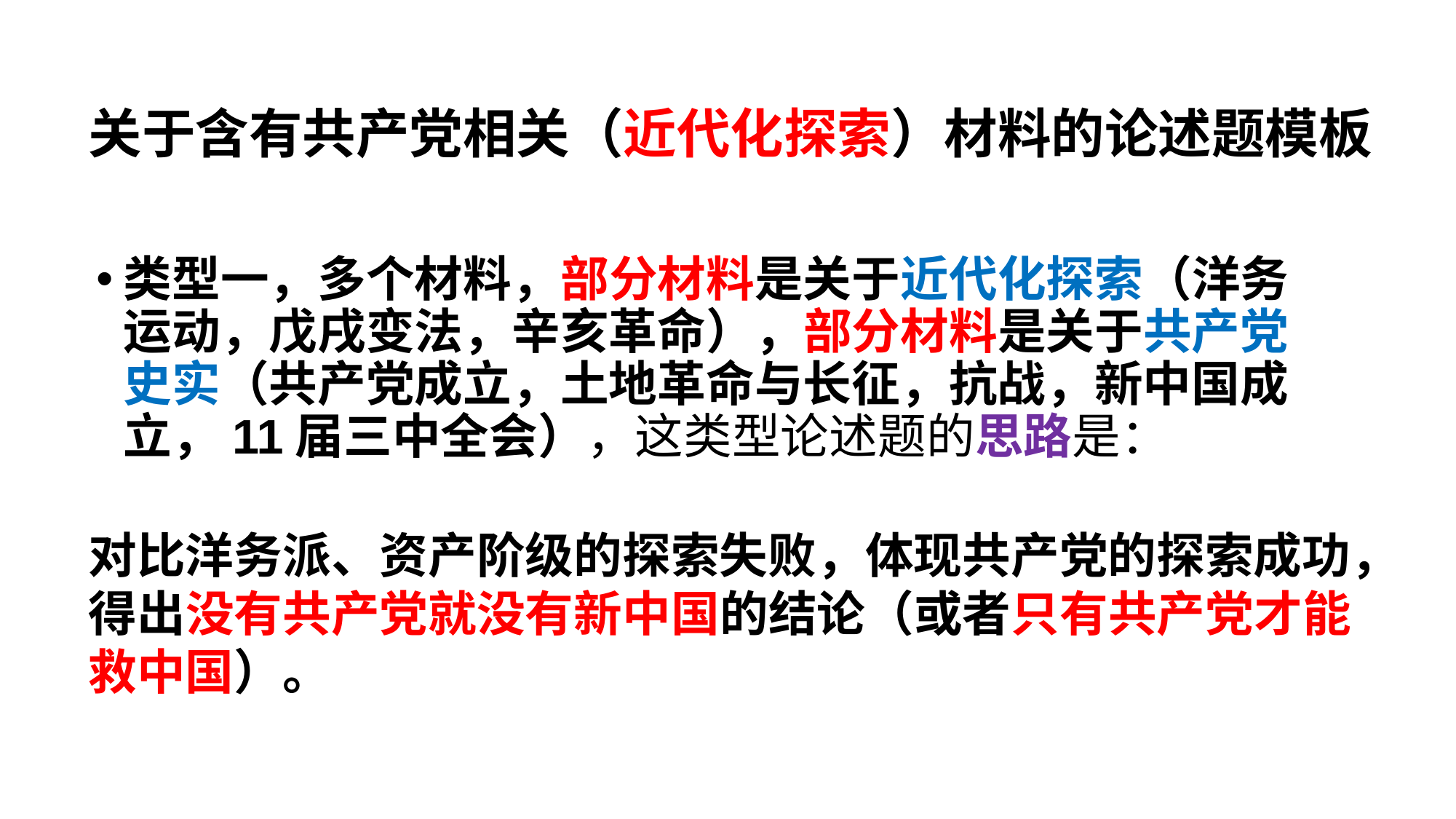

# 关于含有共产党相关（近代化探索）材料的论述题模板
类型一，多个材料，部分材料是关于近代化探索（洋务运动，戊戌变法，辛亥革命），部分材料是关于共产党史实（共产党成立，土地革命与长征，抗战，新中国成立，11届三中全会），这类型论述题的思路是：
对比洋务派、资产阶级的探索失败，体现共产党的探索成功，得出没有共产党就没有新中国的结论（或者只有共产党才能救中国）。